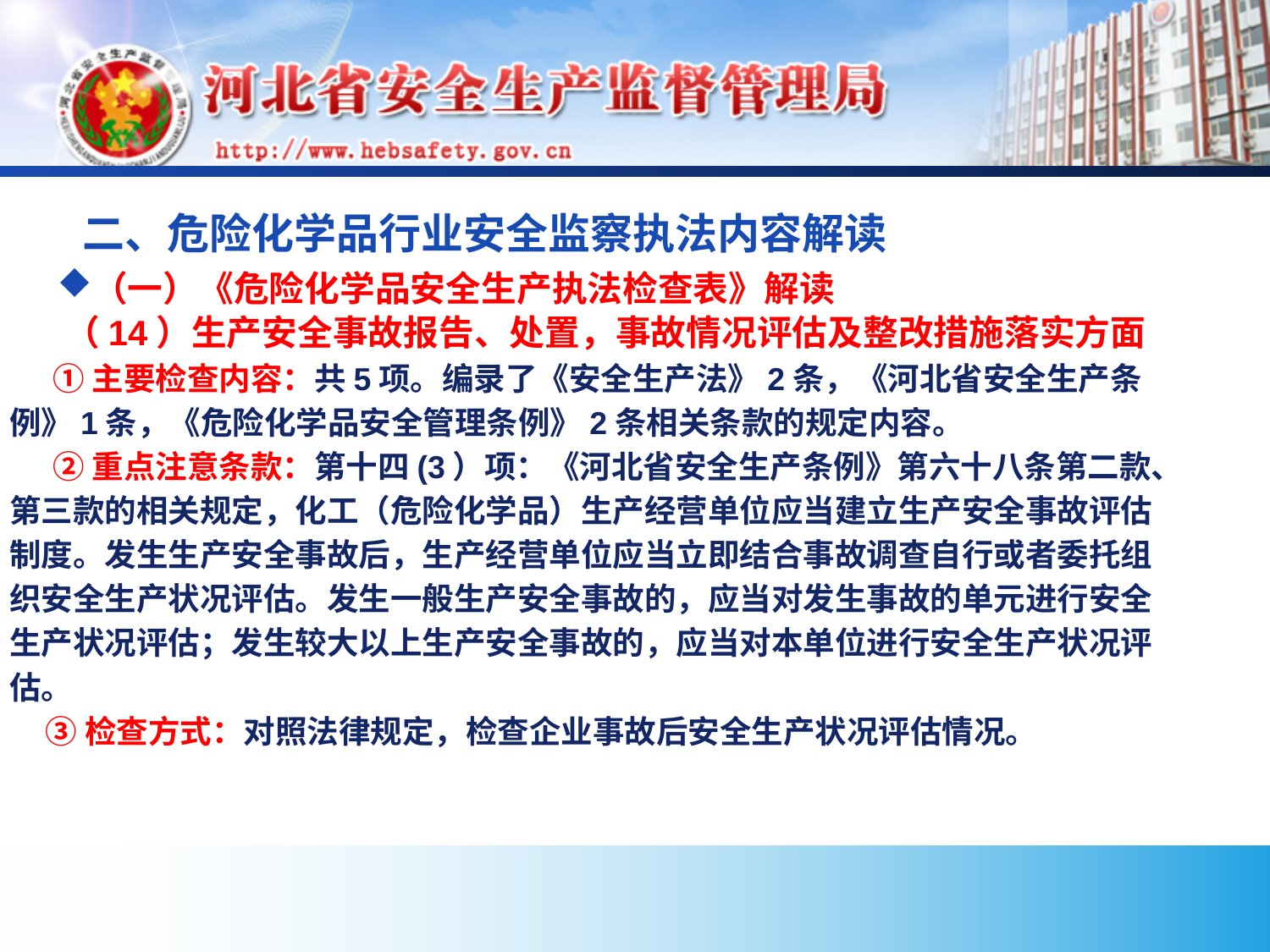

# 二、危险化学品行业安全监察执法内容解读
（一）《危险化学品安全生产执法检查表》解读
      （14）生产安全事故报告、处置，事故情况评估及整改措施落实方面
      ①主要检查内容：共5项。编录了《安全生产法》2条，《河北省安全生产条例》1条，《危险化学品安全管理条例》2条相关条款的规定内容。
      ②重点注意条款：第十四(3）项：《河北省安全生产条例》第六十八条第二款、第三款的相关规定，化工（危险化学品）生产经营单位应当建立生产安全事故评估制度。发生生产安全事故后，生产经营单位应当立即结合事故调查自行或者委托组织安全生产状况评估。发生一般生产安全事故的，应当对发生事故的单元进行安全生产状况评估；发生较大以上生产安全事故的，应当对本单位进行安全生产状况评估。
     ③检查方式：对照法律规定，检查企业事故后安全生产状况评估情况。